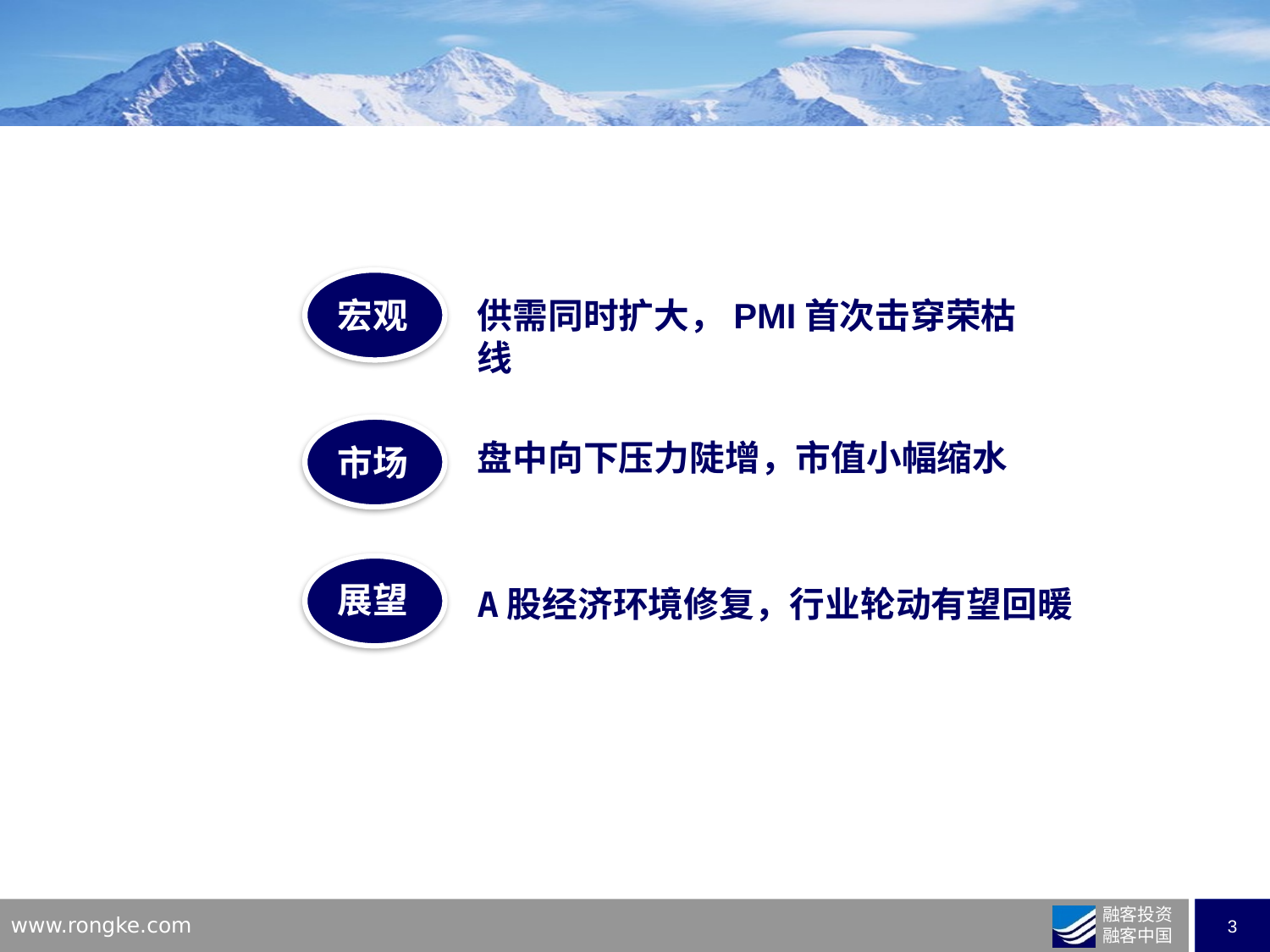

宏观
供需同时扩大，PMI首次击穿荣枯线

盘中向下压力陡增，市值小幅缩水
市场

展望
A股经济环境修复，行业轮动有望回暖
业务